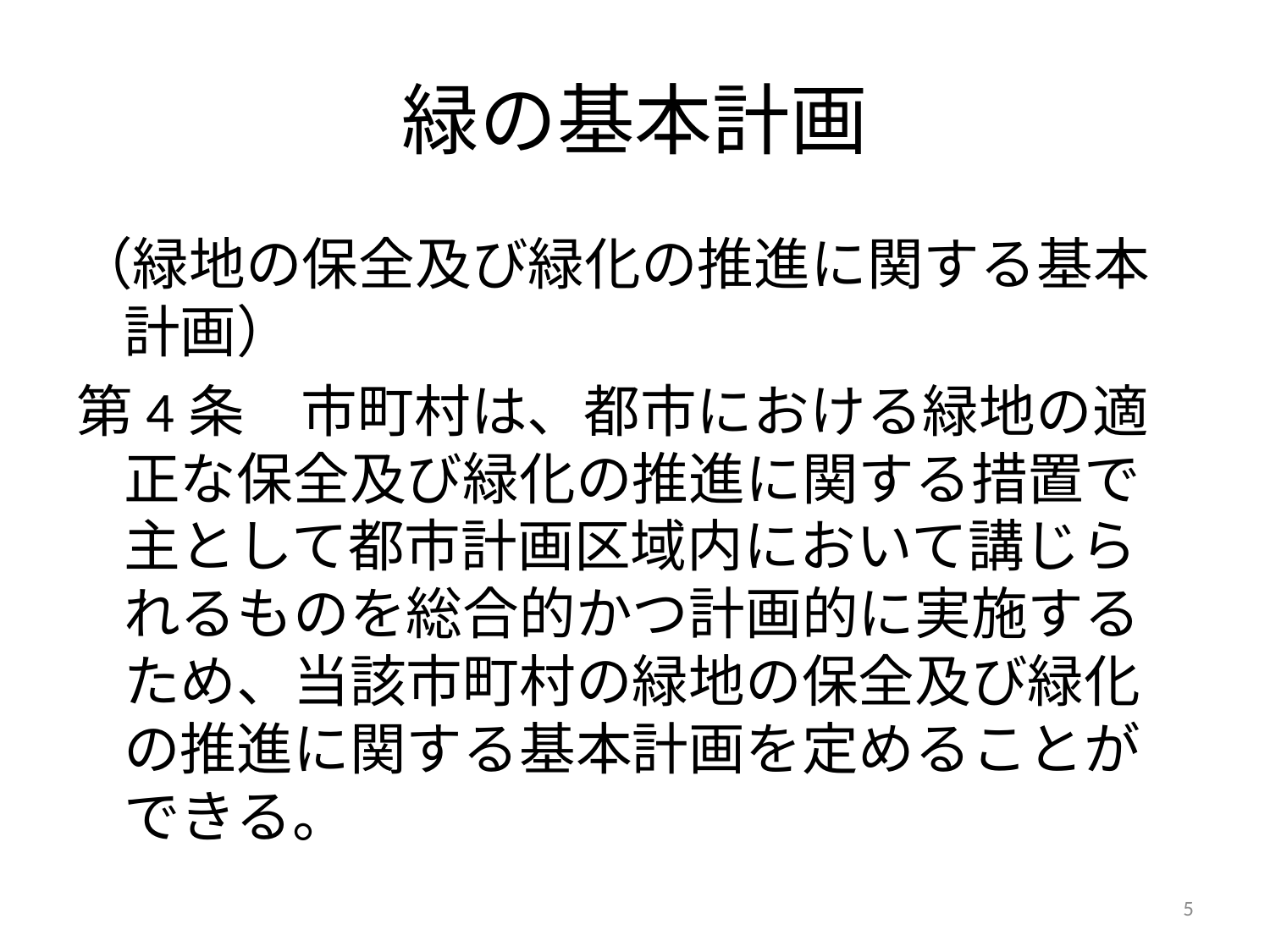

# 緑の基本計画
（緑地の保全及び緑化の推進に関する基本計画）
第4条　市町村は、都市における緑地の適正な保全及び緑化の推進に関する措置で主として都市計画区域内において講じられるものを総合的かつ計画的に実施するため、当該市町村の緑地の保全及び緑化の推進に関する基本計画を定めることができる。
5